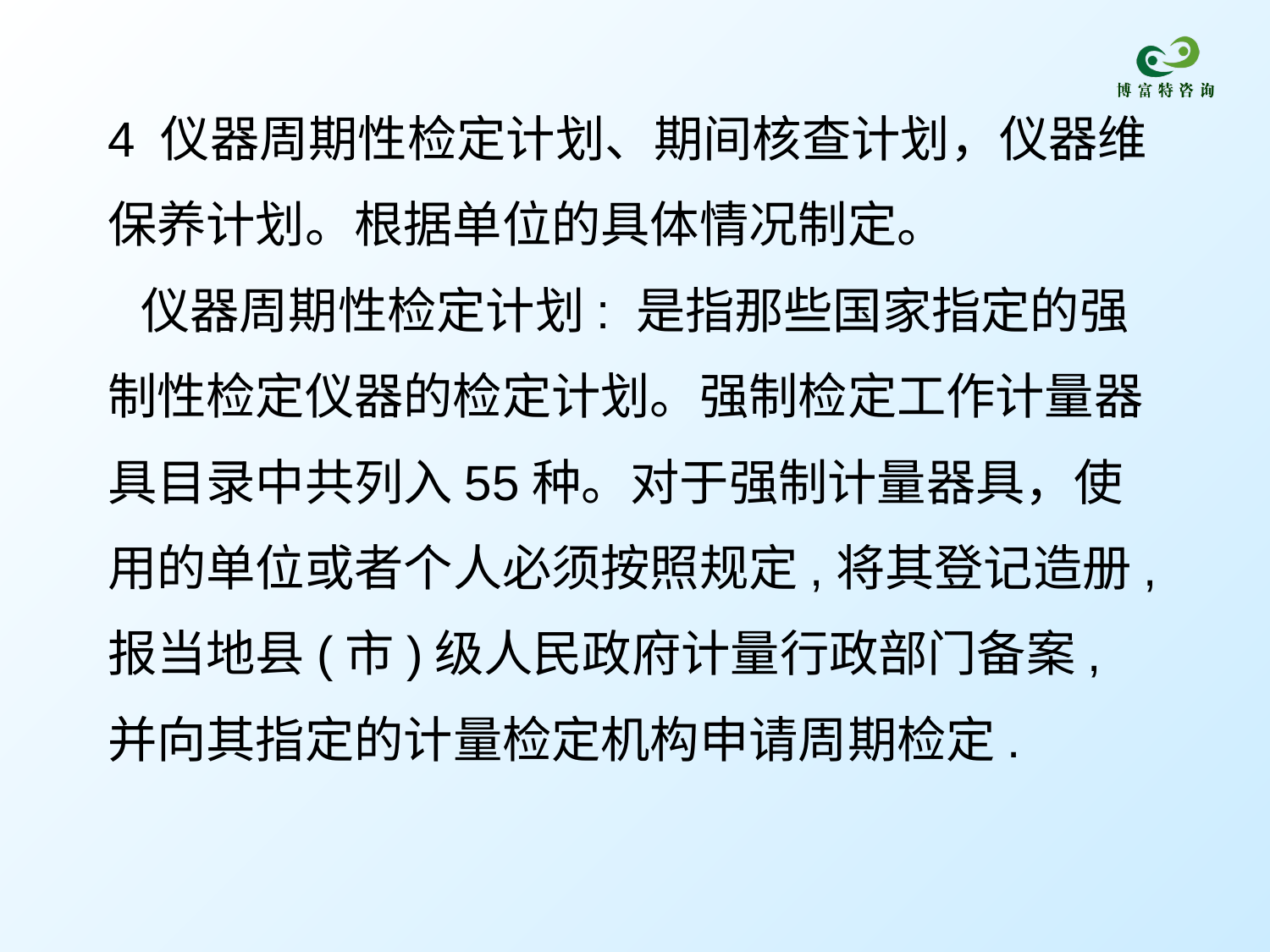

4 仪器周期性检定计划、期间核查计划，仪器维保养计划。根据单位的具体情况制定。
   仪器周期性检定计划: 是指那些国家指定的强制性检定仪器的检定计划。强制检定工作计量器具目录中共列入55种。对于强制计量器具，使用的单位或者个人必须按照规定,将其登记造册,报当地县(市)级人民政府计量行政部门备案,并向其指定的计量检定机构申请周期检定.